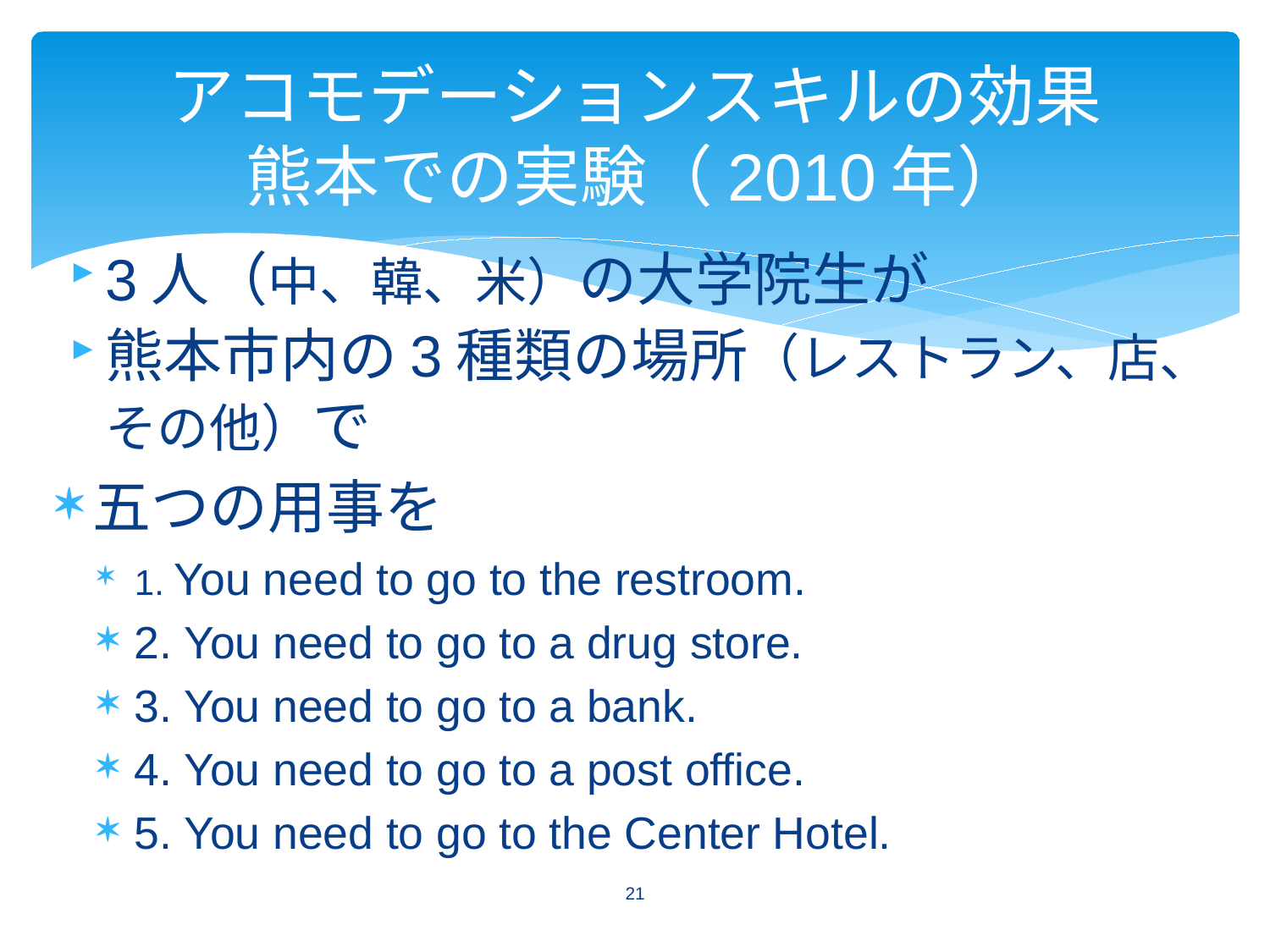

# アコモデーションスキルの効果 熊本での実験（2010年）
3人（中、韓、米）の大学院生が
熊本市内の3種類の場所（レストラン、店、その他）で
五つの用事を
1. You need to go to the restroom.
2. You need to go to a drug store.
3. You need to go to a bank.
4. You need to go to a post office.
5. You need to go to the Center Hotel.
21